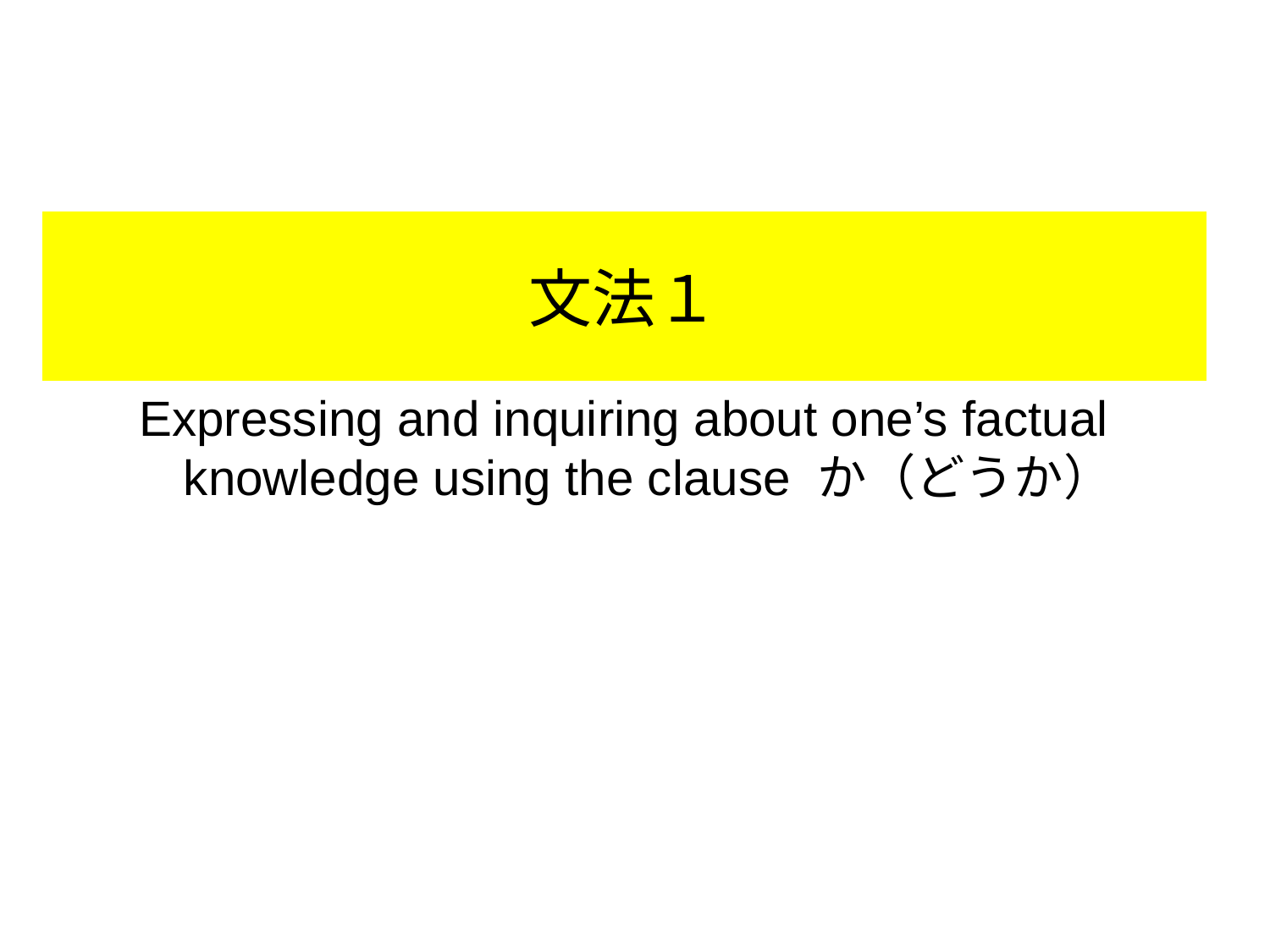

# 文法１
Expressing and inquiring about one’s factual knowledge using the clause か（どうか）